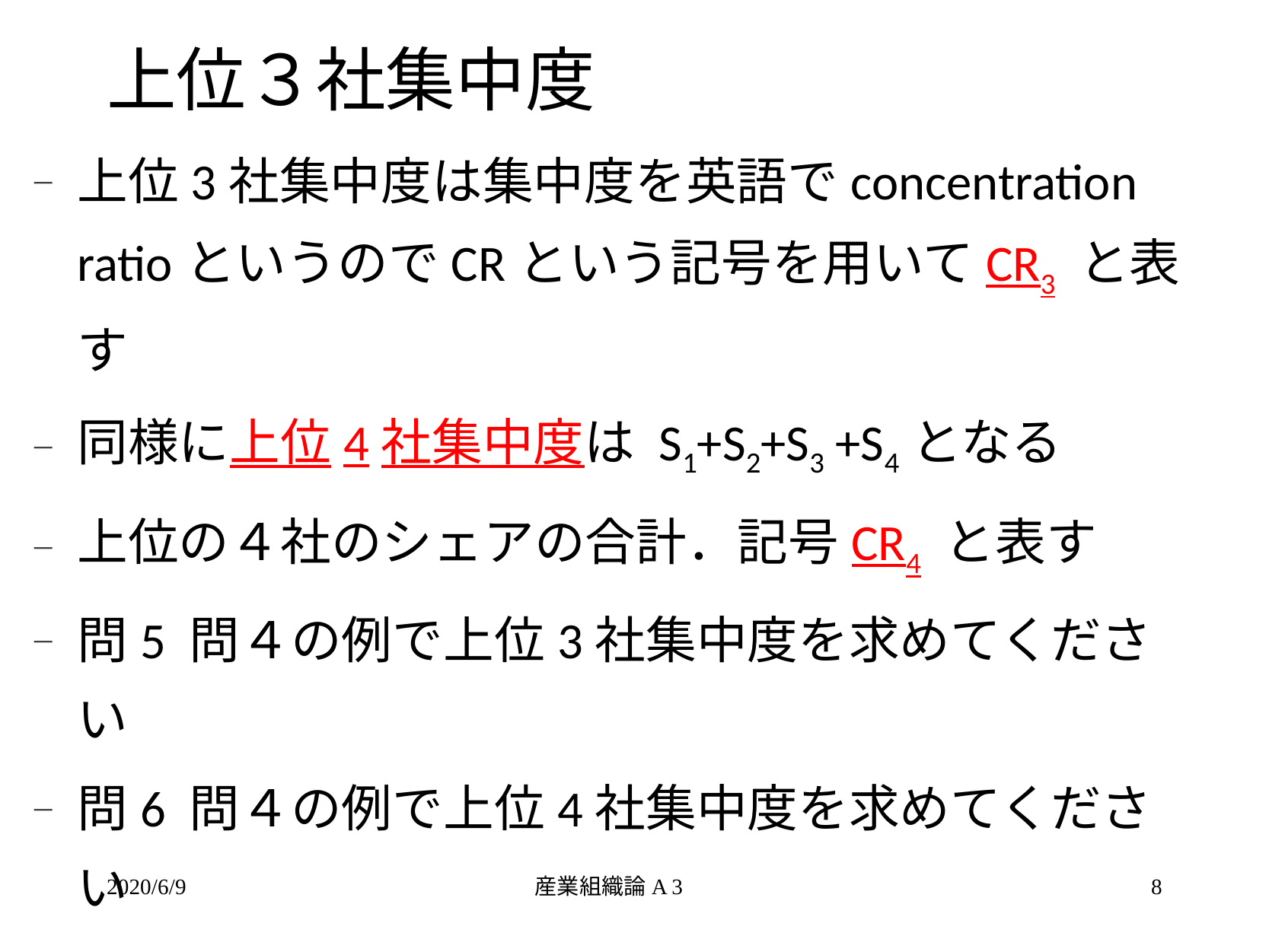

# 上位３社集中度
上位3社集中度は集中度を英語でconcentration ratioというのでCRという記号を用いてCR3 と表す
同様に上位4社集中度は S1+S2+S3 +S4となる
上位の４社のシェアの合計．記号CR4 と表す
問5 問４の例で上位3社集中度を求めてください
問6 問４の例で上位4社集中度を求めてください

2020/6/9
産業組織論A 3
8